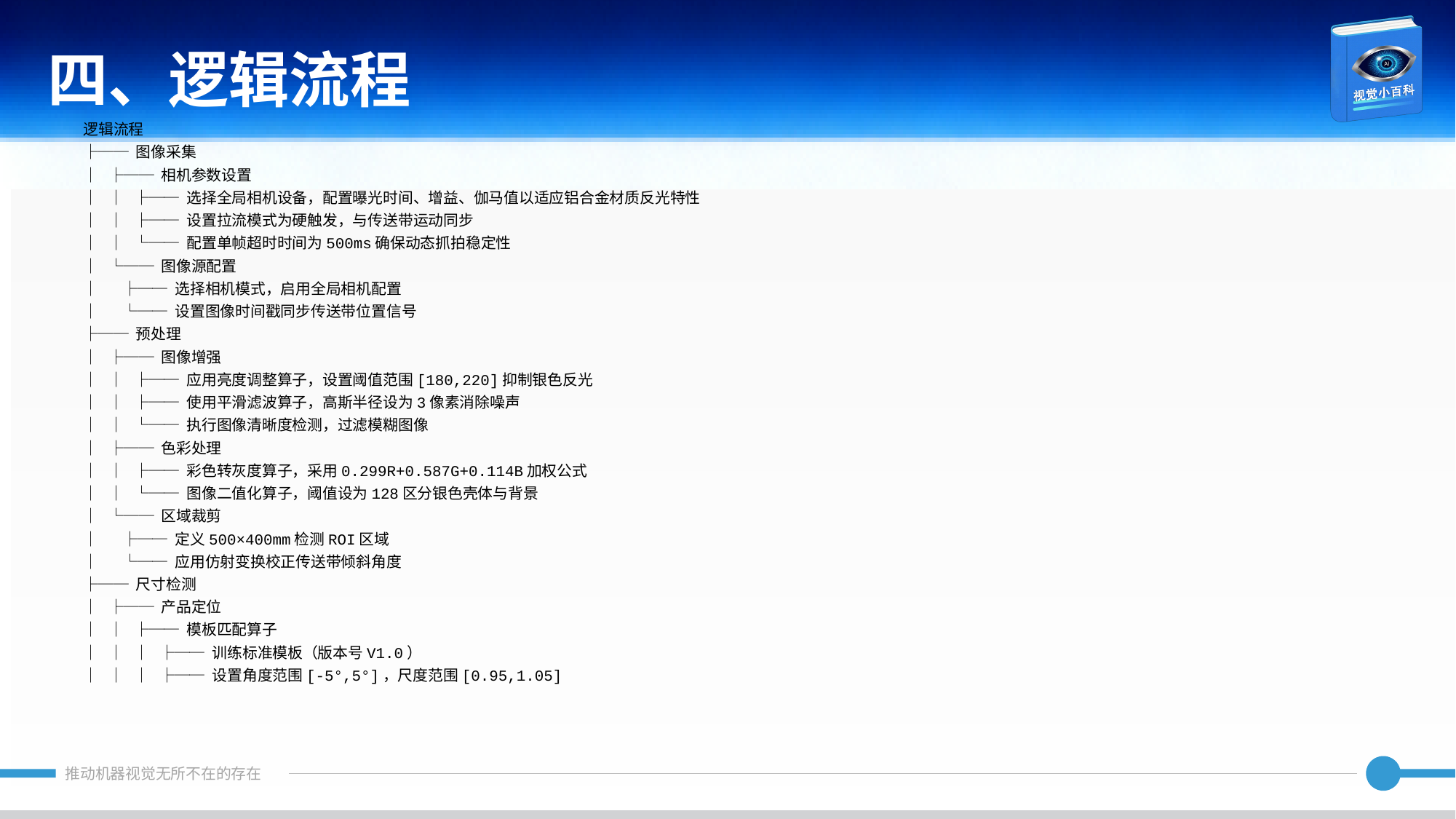

四、逻辑流程

逻辑流程
├── 图像采集
│   ├── 相机参数设置
│   │   ├── 选择全局相机设备，配置曝光时间、增益、伽马值以适应铝合金材质反光特性
│   │   ├── 设置拉流模式为硬触发，与传送带运动同步
│   │   └── 配置单帧超时时间为500ms确保动态抓拍稳定性
│   └── 图像源配置
│       ├── 选择相机模式，启用全局相机配置
│       └── 设置图像时间戳同步传送带位置信号
├── 预处理
│   ├── 图像增强
│   │   ├── 应用亮度调整算子，设置阈值范围[180,220]抑制银色反光
│   │   ├── 使用平滑滤波算子，高斯半径设为3像素消除噪声
│   │   └── 执行图像清晰度检测，过滤模糊图像
│   ├── 色彩处理
│   │   ├── 彩色转灰度算子，采用0.299R+0.587G+0.114B加权公式
│   │   └── 图像二值化算子，阈值设为128区分银色壳体与背景
│   └── 区域裁剪
│       ├── 定义500×400mm检测ROI区域
│       └── 应用仿射变换校正传送带倾斜角度
├── 尺寸检测
│   ├── 产品定位
│   │   ├── 模板匹配算子
│   │   │   ├── 训练标准模板（版本号V1.0）
│   │   │   ├── 设置角度范围[-5°,5°]，尺度范围[0.95,1.05]
9